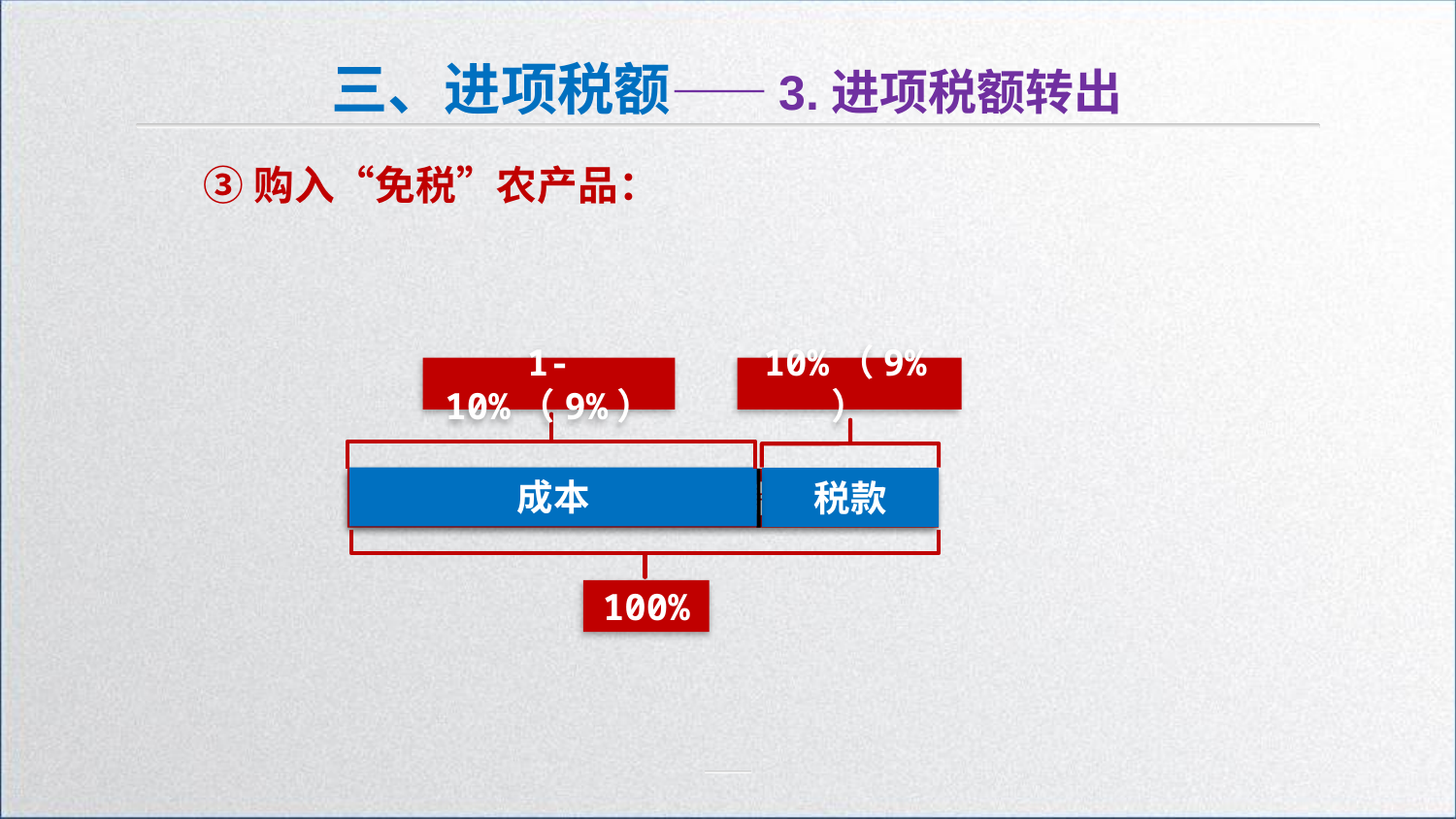

三、进项税额——3.进项税额转出
③购入“免税”农产品：

1-10%（9%）
10%（9%）
成本
税款
农产品的收购价款
100%